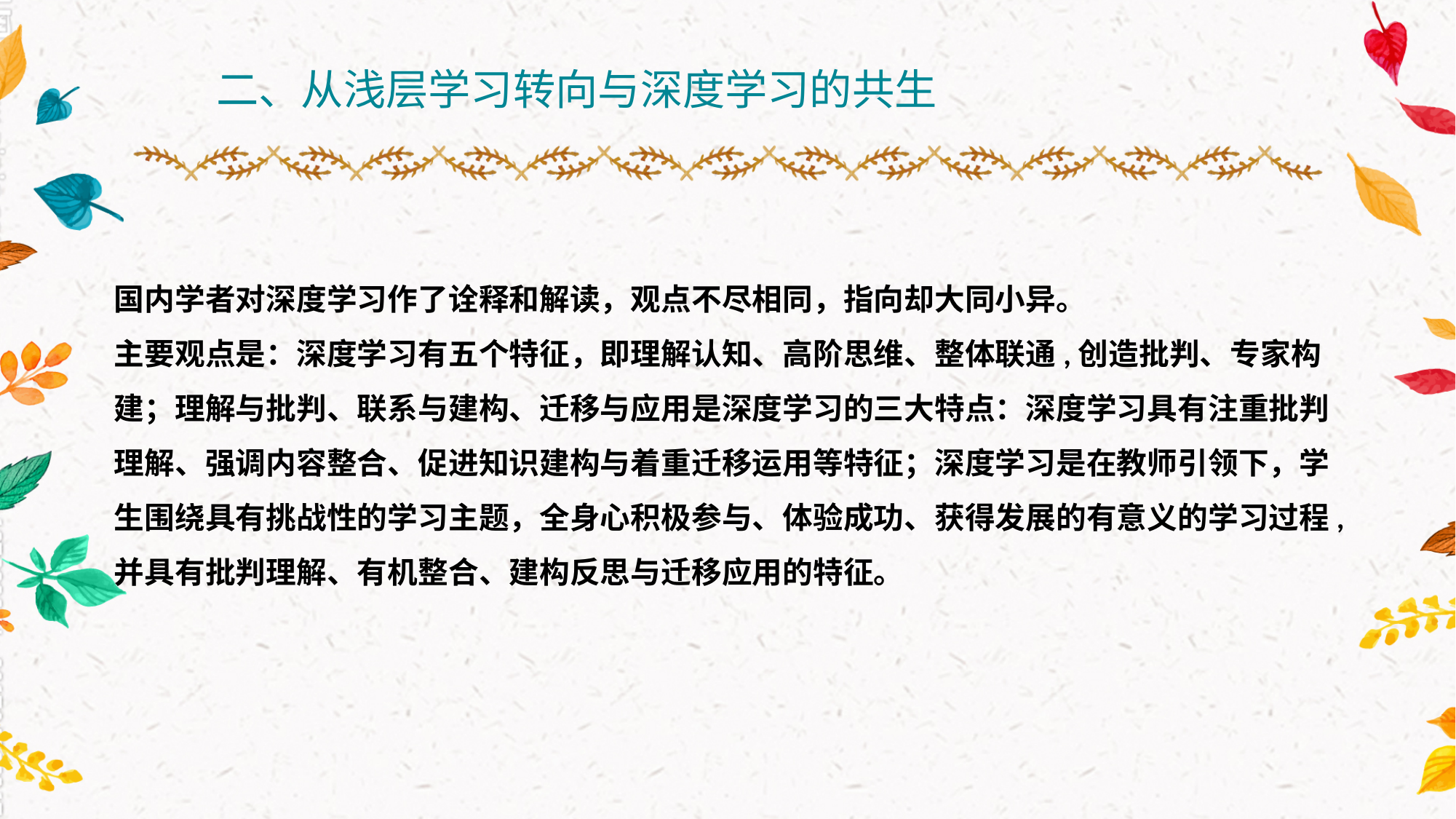

二、从浅层学习转向与深度学习的共生
国内学者对深度学习作了诠释和解读，观点不尽相同，指向却大同小异。
主要观点是：深度学习有五个特征，即理解认知、高阶思维、整体联通,创造批判、专家构建；理解与批判、联系与建构、迁移与应用是深度学习的三大特点：深度学习具有注重批判理解、强调内容整合、促进知识建构与着重迁移运用等特征；深度学习是在教师引领下，学生围绕具有挑战性的学习主题，全身心积极参与、体验成功、获得发展的有意义的学习过程,并具有批判理解、有机整合、建构反思与迁移应用的特征。